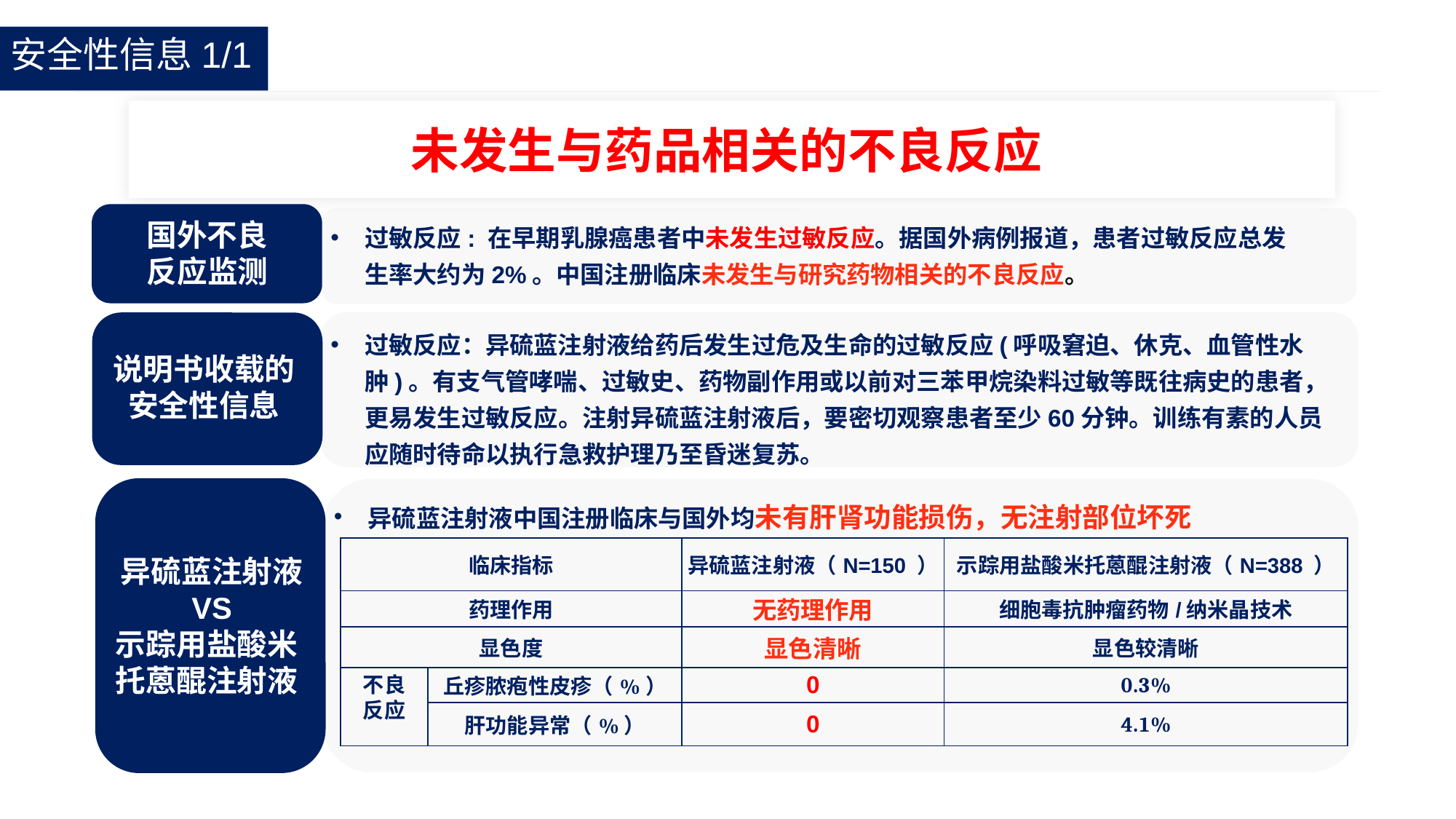

安全性信息1/1
未发生与药品相关的不良反应

国外不良
反应监测

过敏反应: 在早期乳腺癌患者中未发生过敏反应。据国外病例报道，患者过敏反应总发生率大约为2%。中国注册临床未发生与研究药物相关的不良反应。

过敏反应：异硫蓝注射液给药后发生过危及生命的过敏反应(呼吸窘迫、休克、血管性水肿)。有支气管哮喘、过敏史、药物副作用或以前对三苯甲烷染料过敏等既往病史的患者，更易发生过敏反应。注射异硫蓝注射液后，要密切观察患者至少60分钟。训练有素的人员应随时待命以执行急救护理乃至昏迷复苏。

说明书收载的
安全性信息

异硫蓝注射液 VS
示踪用盐酸米托蒽醌注射液

异硫蓝注射液中国注册临床与国外均未有肝肾功能损伤，无注射部位坏死

| 临床指标 |  | 异硫蓝注射液（N=150 ） | 示踪用盐酸米托蒽醌注射液（N=388 ） |
| --- | --- | --- | --- |
| 药理作用 |  | 无药理作用 | 细胞毒抗肿瘤药物/纳米晶技术 |
| 显色度 |  | 显色清晰 | 显色较清晰 |
| 不良 反应 | 丘疹脓疱性皮疹（%） | 0 | 0.3% |
|  | 肝功能异常（%） | 0 | 4.1% |